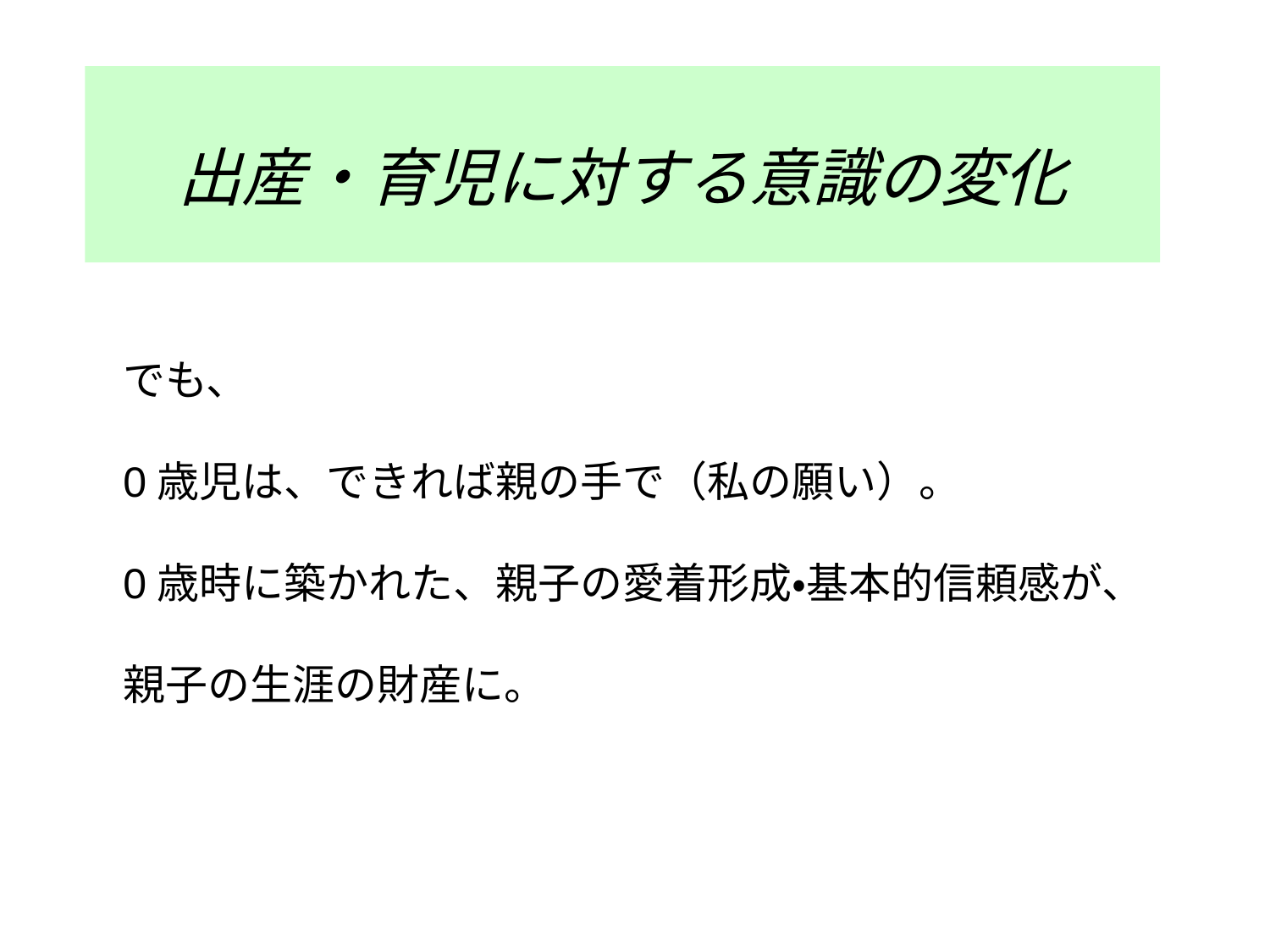

出産・育児に対する意識の変化
でも、
0歳児は、できれば親の手で（私の願い）。
0歳時に築かれた、親子の愛着形成・基本的信頼感が、
親子の生涯の財産に。